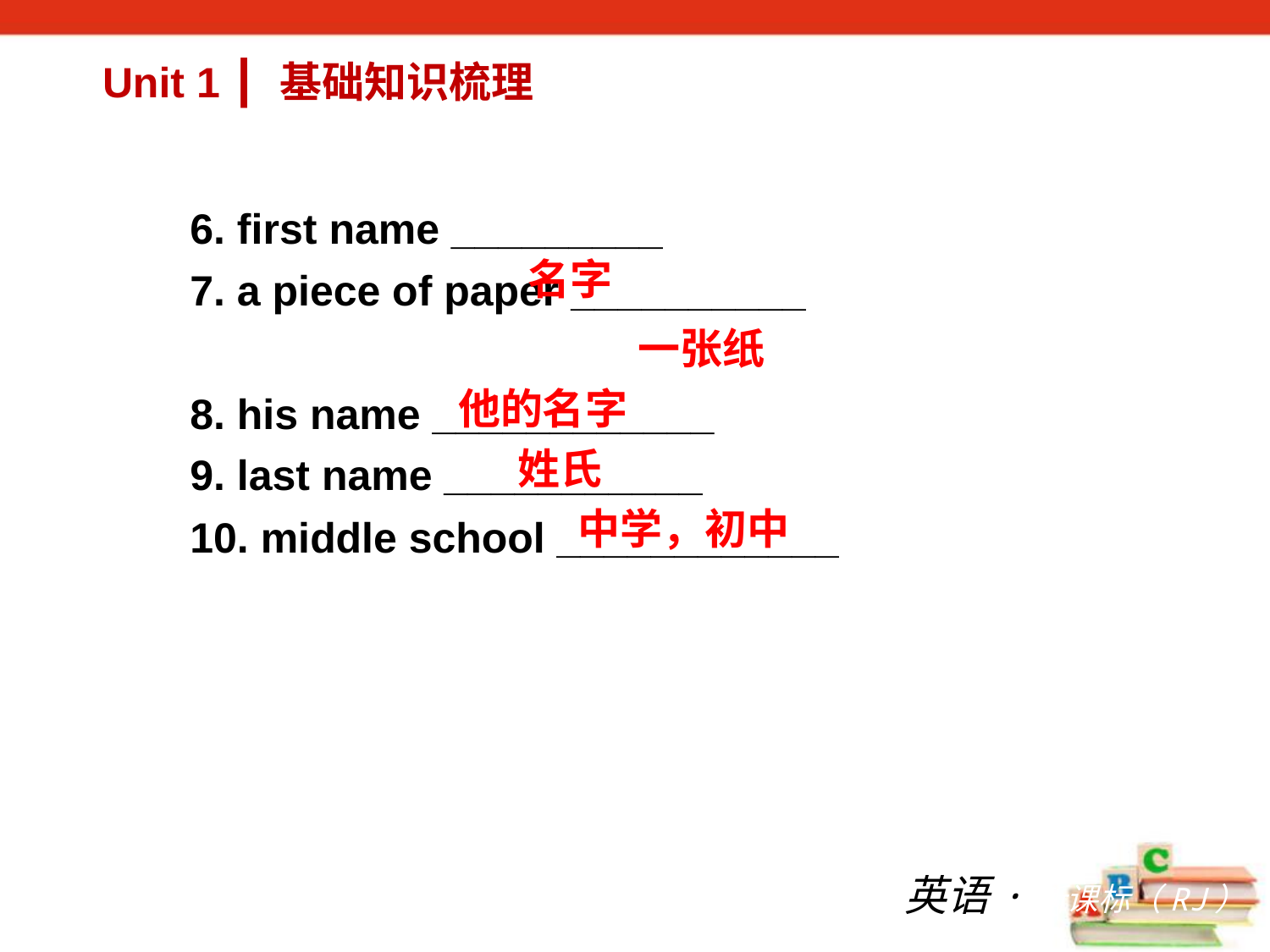

Unit 1 ┃ 基础知识梳理
6. first name _________
7. a piece of paper __________
8. his name ____________
9. last name ___________
10. middle school ____________
名字
一张纸
他的名字
姓氏
中学，初中
英语·新课标（RJ）